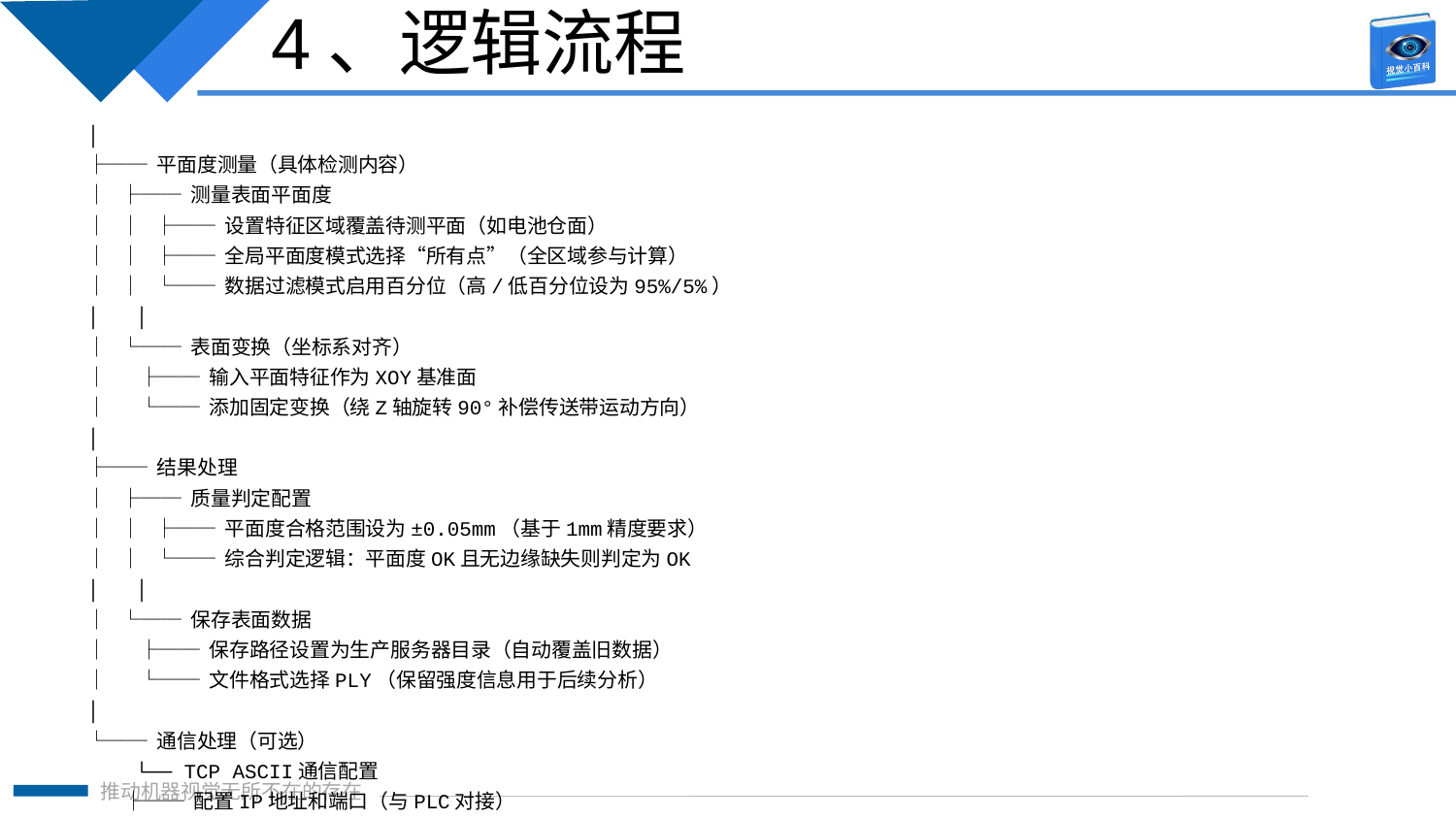

4、逻辑流程

│
├── 平面度测量（具体检测内容）
│   ├── 测量表面平面度
│   │   ├── 设置特征区域覆盖待测平面（如电池仓面）
│   │   ├── 全局平面度模式选择“所有点”（全区域参与计算）
│   │   └── 数据过滤模式启用百分位（高/低百分位设为95%/5%）
│   │
│   └── 表面变换（坐标系对齐）
│       ├── 输入平面特征作为XOY基准面
│       └── 添加固定变换（绕Z轴旋转90°补偿传送带运动方向）
│
├── 结果处理
│   ├── 质量判定配置
│   │   ├── 平面度合格范围设为±0.05mm（基于1mm精度要求）
│   │   └── 综合判定逻辑：平面度OK且无边缘缺失则判定为OK
│   │
│   └── 保存表面数据
│       ├── 保存路径设置为生产服务器目录（自动覆盖旧数据）
│       └── 文件格式选择PLY（保留强度信息用于后续分析）
│
└── 通信处理（可选）
    └── TCP ASCII通信配置
        ├── 配置IP地址和端口（与PLC对接）
        ├── 定义输出数据格式：平面度值+判定结果（0/1）
        └── 启动通信服务并绑定结果输出端口